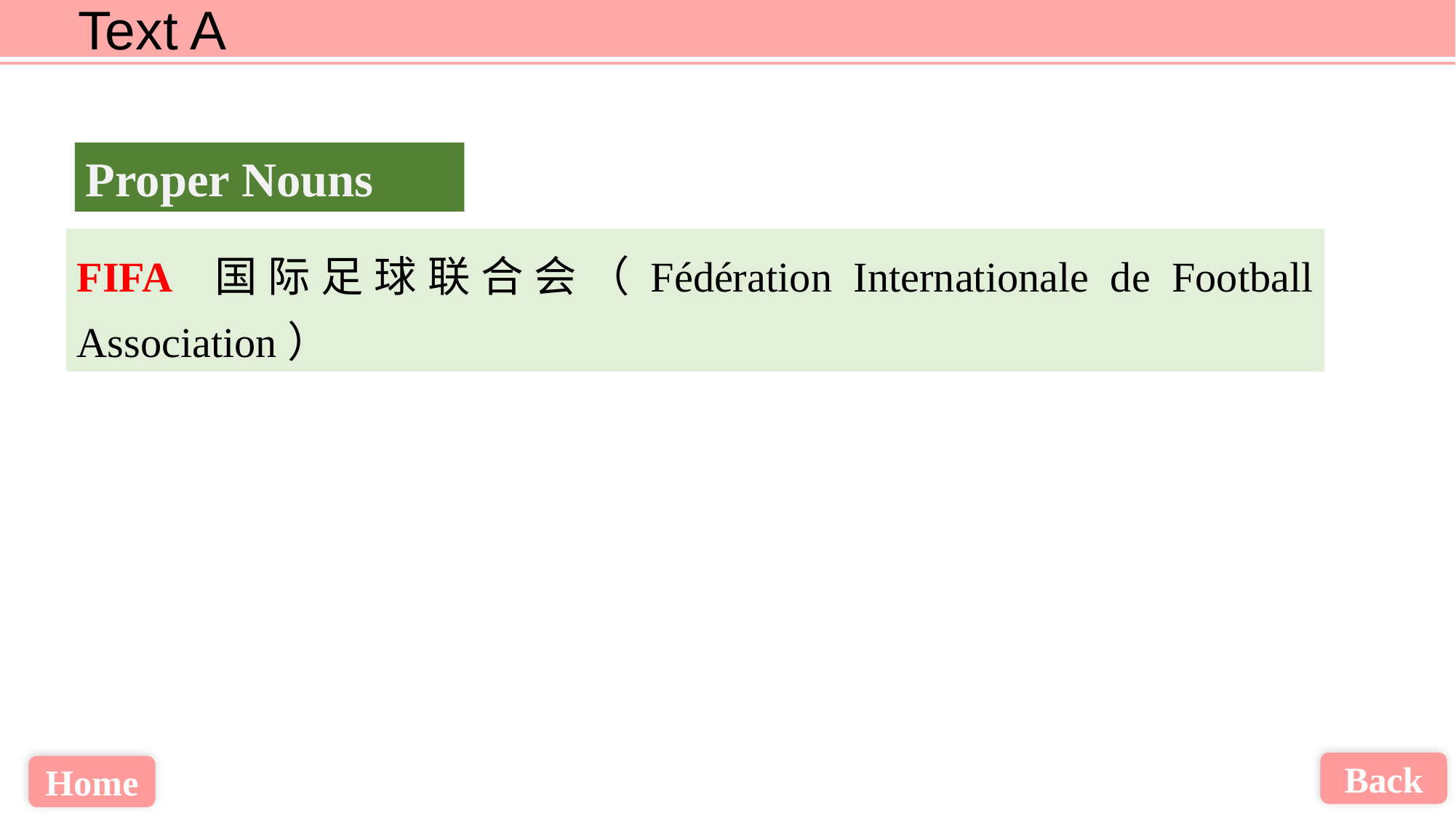

Proper Nouns
FIFA 国际足球联合会（Fédération Internationale de Football Association）
Back